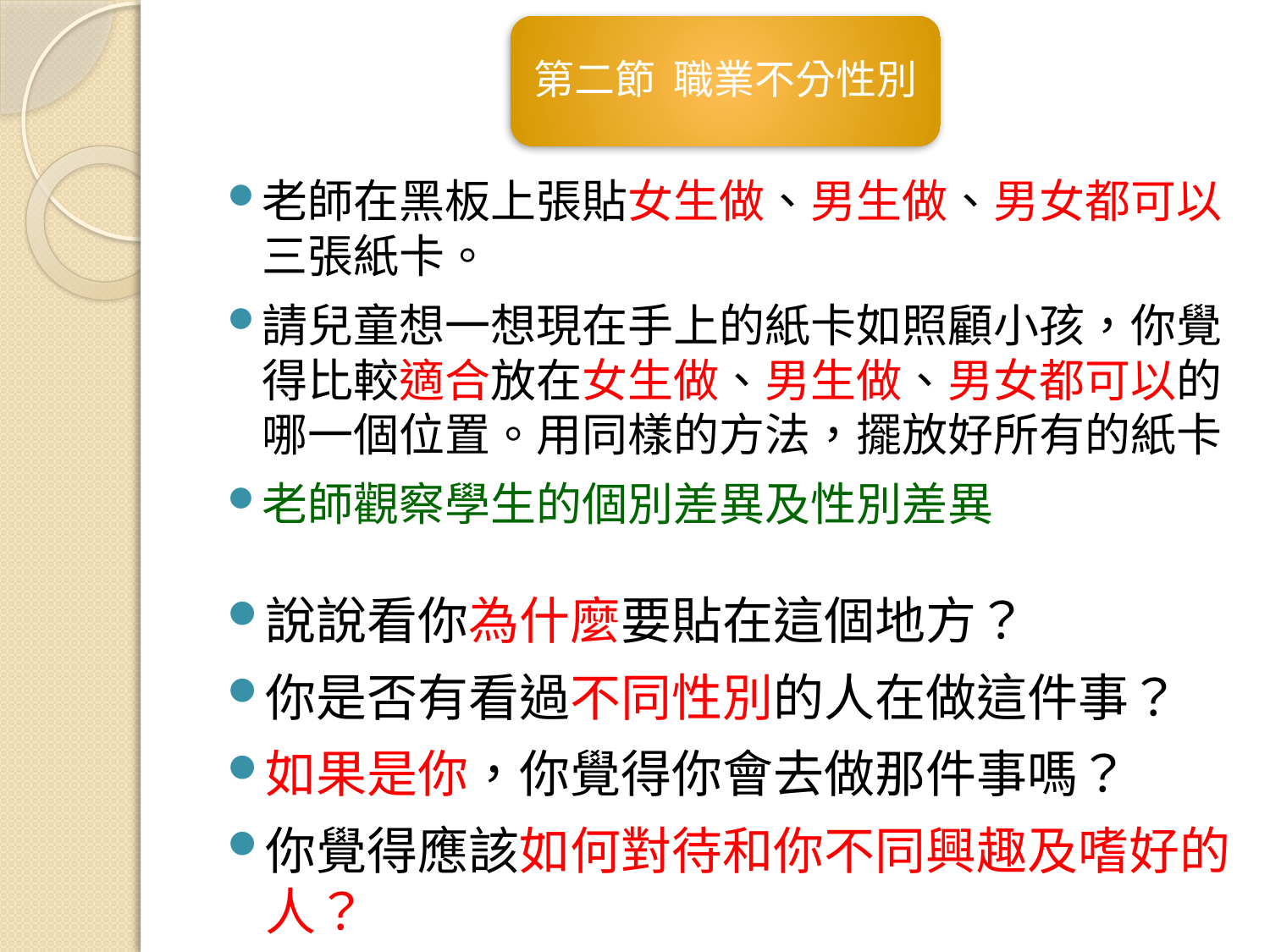

第二節  職業不分性別
老師在黑板上張貼女生做、男生做、男女都可以三張紙卡。
請兒童想一想現在手上的紙卡如照顧小孩，你覺得比較適合放在女生做、男生做、男女都可以的哪一個位置。用同樣的方法，擺放好所有的紙卡
老師觀察學生的個別差異及性別差異
說說看你為什麼要貼在這個地方？
你是否有看過不同性別的人在做這件事？
如果是你，你覺得你會去做那件事嗎？
你覺得應該如何對待和你不同興趣及嗜好的人？